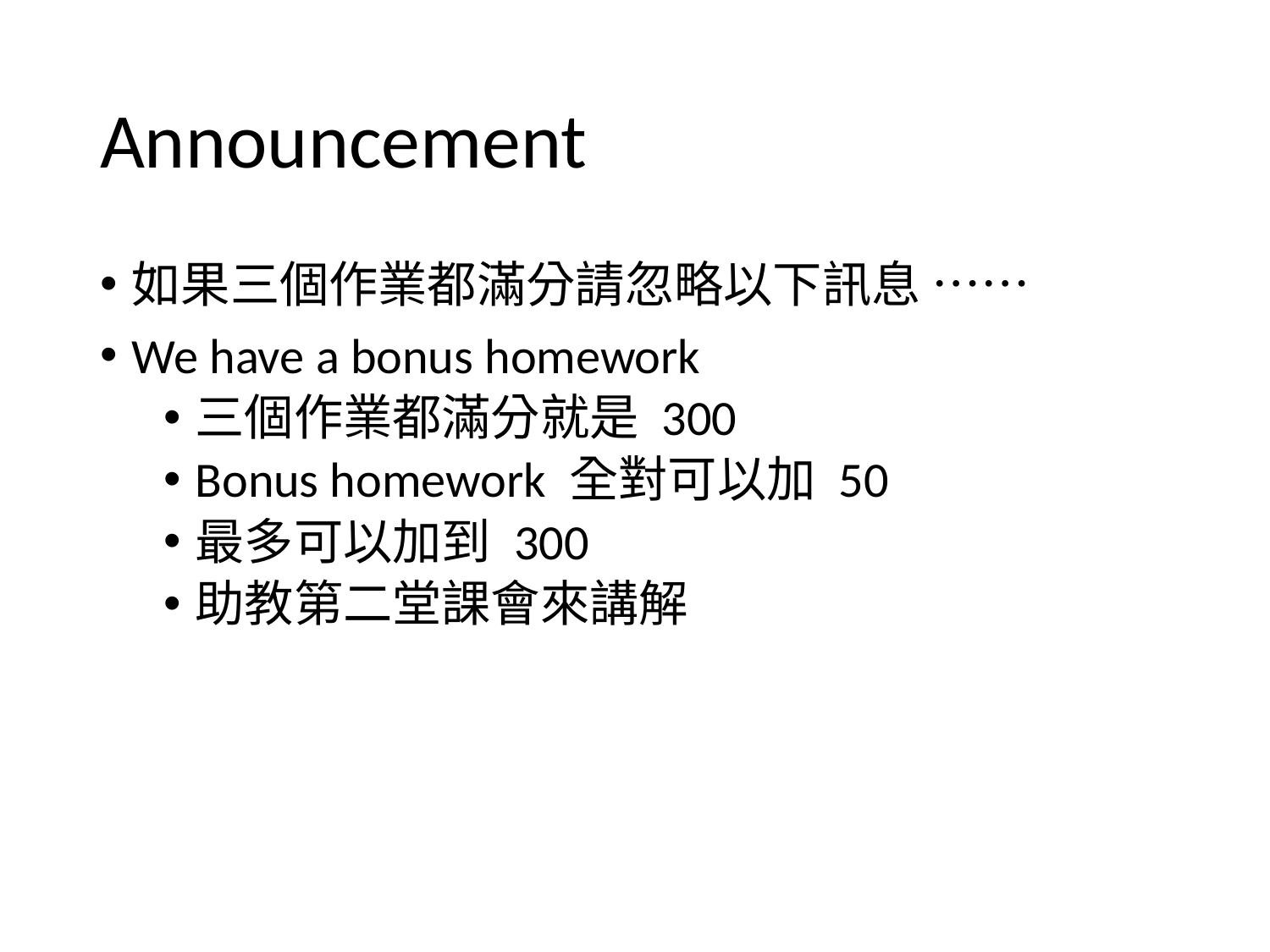

# Announcement
如果三個作業都滿分請忽略以下訊息 ……
We have a bonus homework
三個作業都滿分就是 300
Bonus homework 全對可以加 50
最多可以加到 300
助教第二堂課會來講解